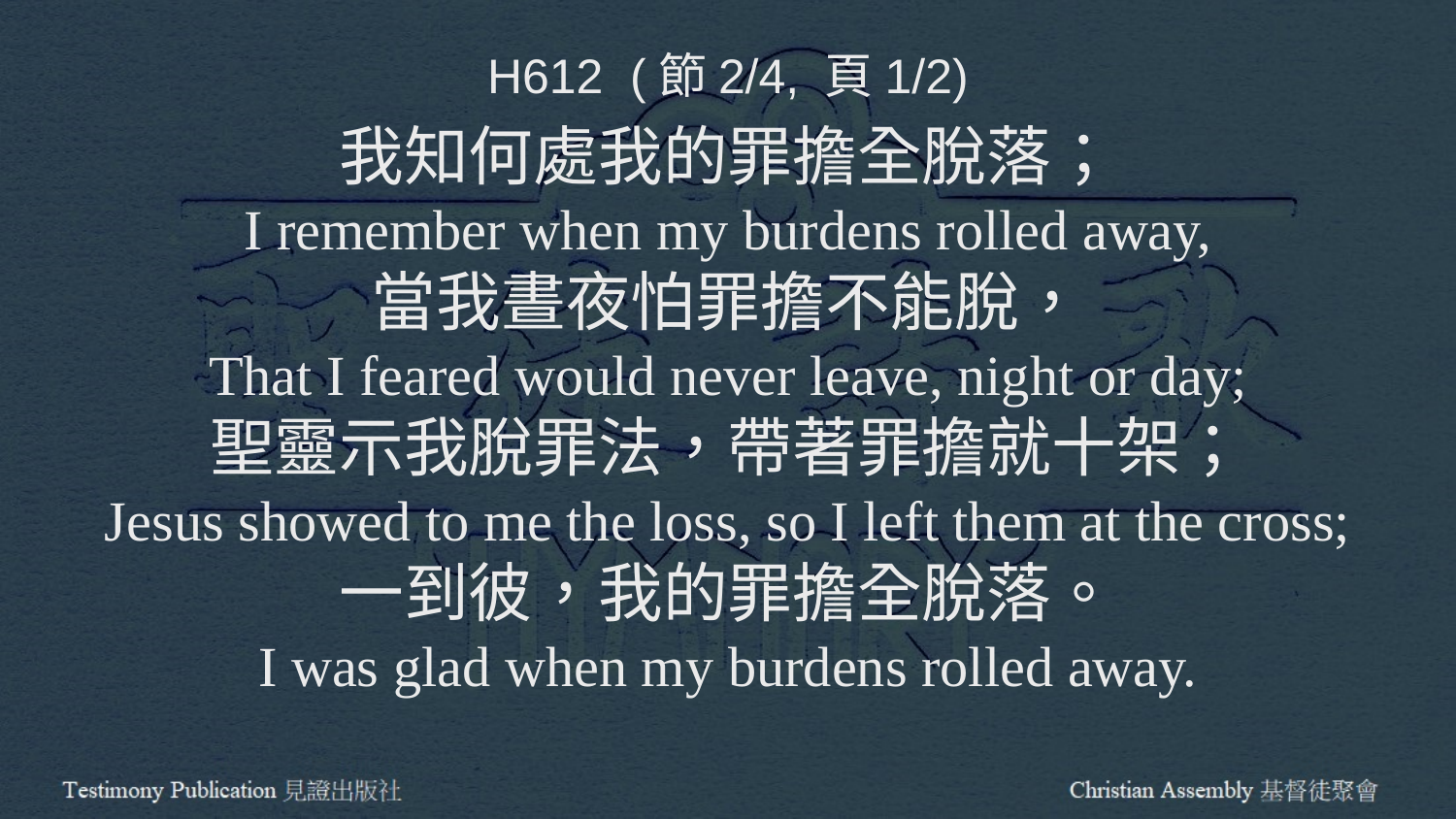

H612  (節2/4, 頁1/2)
我知何處我的罪擔全脫落；
I remember when my burdens rolled away,
當我晝夜怕罪擔不能脫，
That I feared would never leave, night or day;
聖靈示我脫罪法，帶著罪擔就十架；
Jesus showed to me the loss, so I left them at the cross;
一到彼，我的罪擔全脫落。
I was glad when my burdens rolled away.